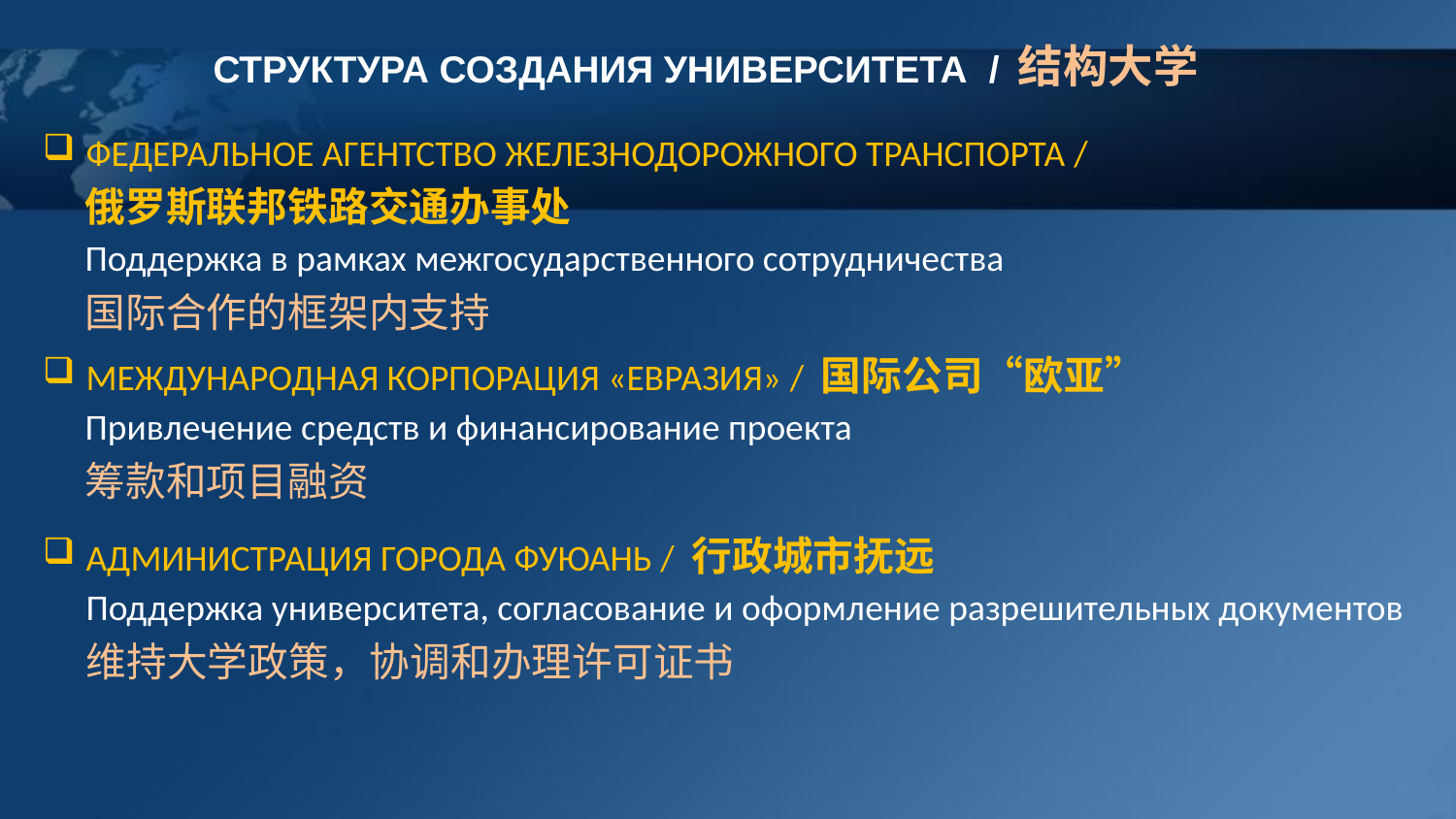

СТРУКТУРА СОЗДАНИЯ УНИВЕРСИТЕТА  / 结构大学
ФЕДЕРАЛЬНОЕ АГЕНТСТВО ЖЕЛЕЗНОДОРОЖНОГО ТРАНСПОРТА /
俄罗斯联邦铁路交通办事处
Поддержка в рамках межгосударственного сотрудничества
国际合作的框架内支持

МЕЖДУНАРОДНАЯ КОРПОРАЦИЯ «ЕВРАЗИЯ» / 国际公司“欧亚”
Привлечение средств и финансирование проекта
筹款和项目融资

АДМИНИСТРАЦИЯ ГОРОДА ФУЮАНЬ / 行政城市抚远
Поддержка университета, согласование и оформление разрешительных документов
维持大学政策，协调和办理许可证书